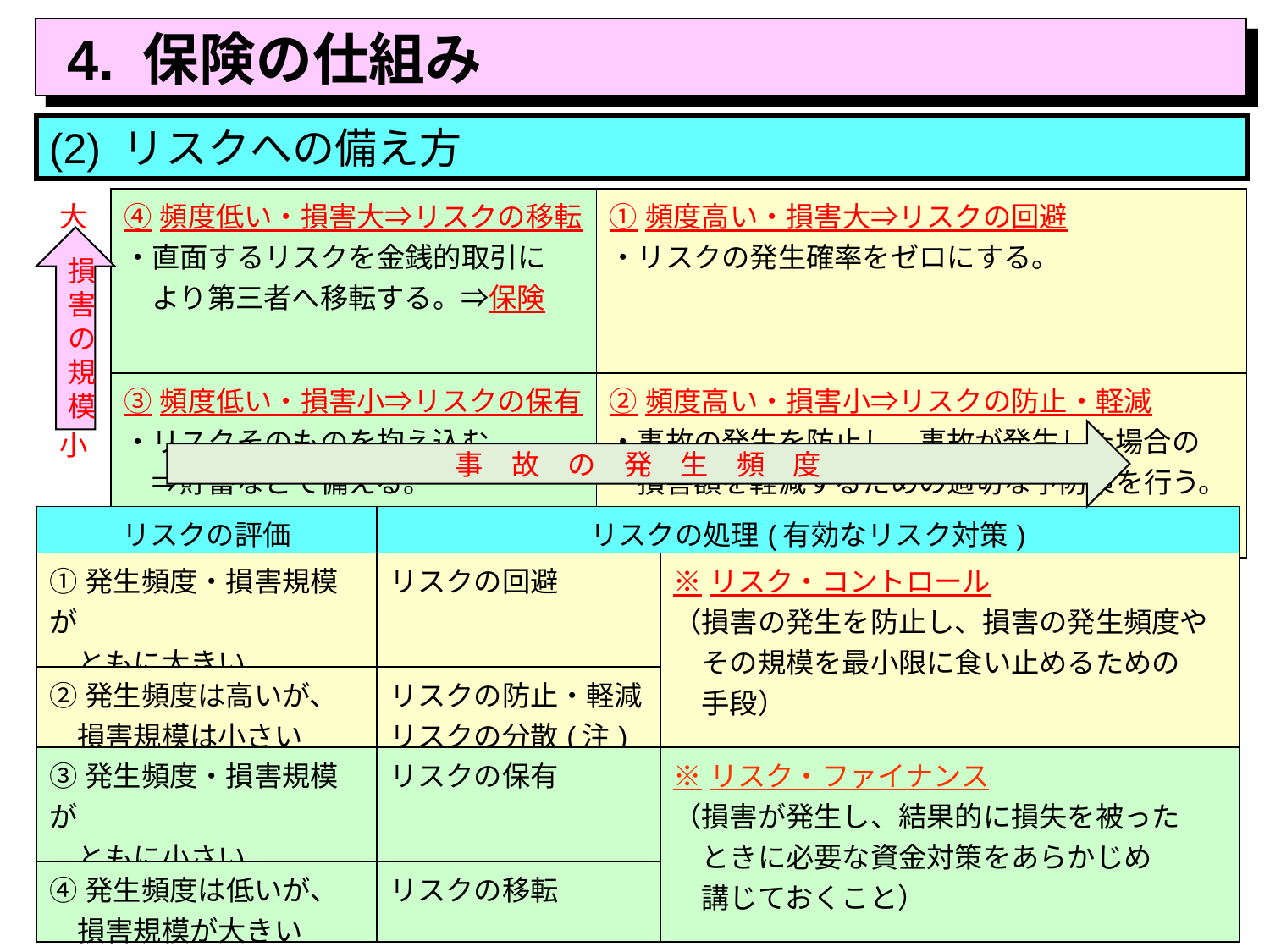

4. 保険の仕組み
(2) リスクへの備え方
| 大 小 | ④頻度低い・損害大⇒リスクの移転 ・直面するリスクを金銭的取引に 　より第三者へ移転する。⇒保険 | ①頻度高い・損害大⇒リスクの回避 ・リスクの発生確率をゼロにする。 |
| --- | --- | --- |
|  | ③頻度低い・損害小⇒リスクの保有 ・リスクそのものを抱え込む。 　⇒貯蓄などで備える。 | ②頻度高い・損害小⇒リスクの防止・軽減 ・事故の発生を防止し、事故が発生した場合の　 　損害額を軽減するための適切な予防策を行う。 |
|  | 低 　　　　　　　　　　　　　　　　　　　　　　　　　　　　　　　　　　　　高 |  |
損害の規模
事　故　の　発　生　頻　度
| リスクの評価 | リスクの処理(有効なリスク対策) |  |
| --- | --- | --- |
| ①発生頻度・損害規模が 　ともに大きい | リスクの回避 | ※リスク・コントロール （損害の発生を防止し、損害の発生頻度や 　その規模を最小限に食い止めるための 　手段） |
| ②発生頻度は高いが、 　損害規模は小さい | リスクの防止・軽減 リスクの分散(注) |  |
| ③発生頻度・損害規模が 　ともに小さい | リスクの保有 | ※リスク・ファイナンス （損害が発生し、結果的に損失を被った 　ときに必要な資金対策をあらかじめ 　講じておくこと） |
| ④発生頻度は低いが、 　損害規模が大きい | リスクの移転 |  |
| (注)リスクの分散：１つのリスクを複数に分割して損害額を最小限に抑える。 |  |  |
9